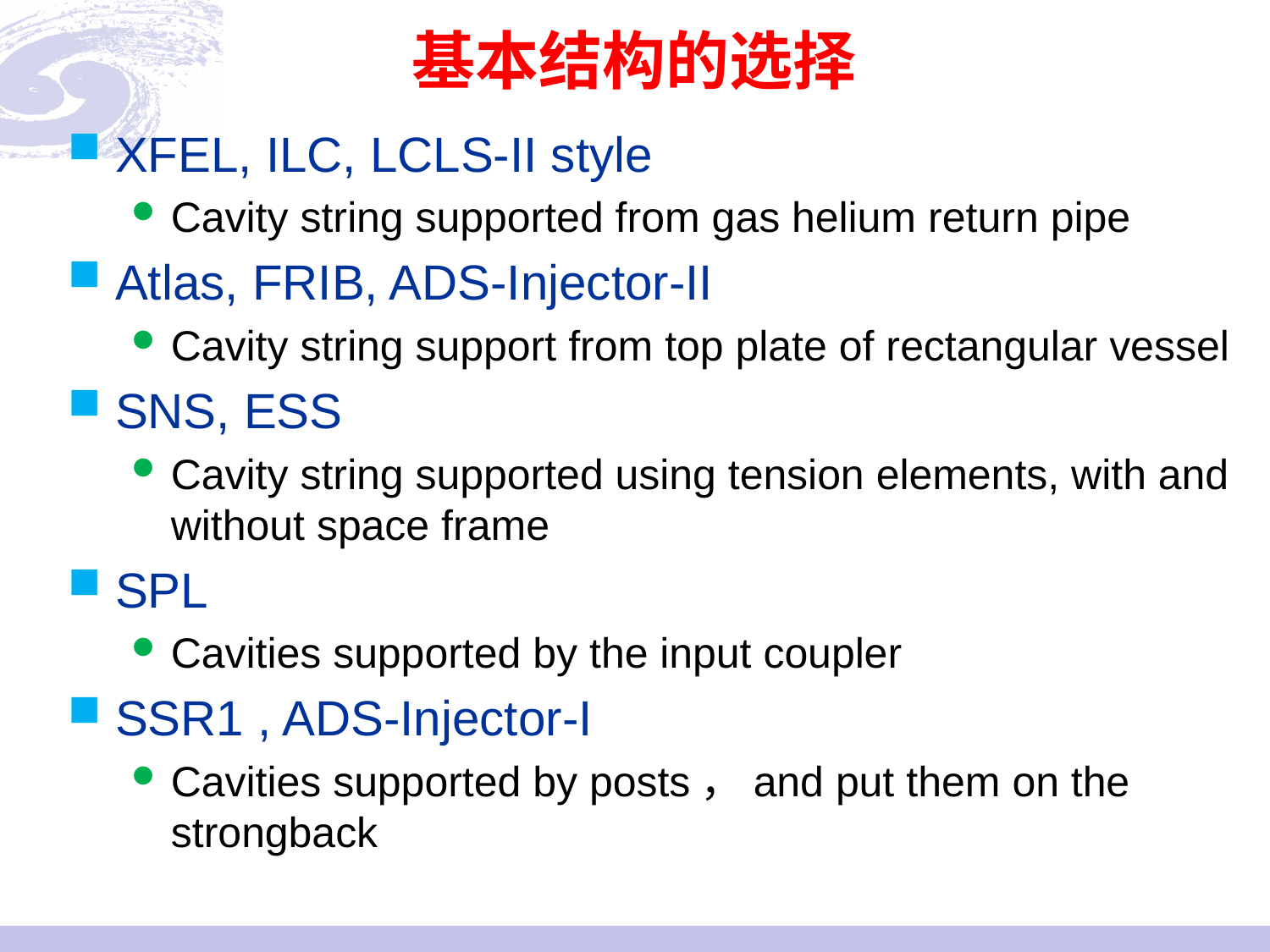

# 基本结构的选择
XFEL, ILC, LCLS-II style
Cavity string supported from gas helium return pipe
Atlas, FRIB, ADS-Injector-II
Cavity string support from top plate of rectangular vessel
SNS, ESS
Cavity string supported using tension elements, with and without space frame
SPL
Cavities supported by the input coupler
SSR1 , ADS-Injector-I
Cavities supported by posts，and put them on the strongback